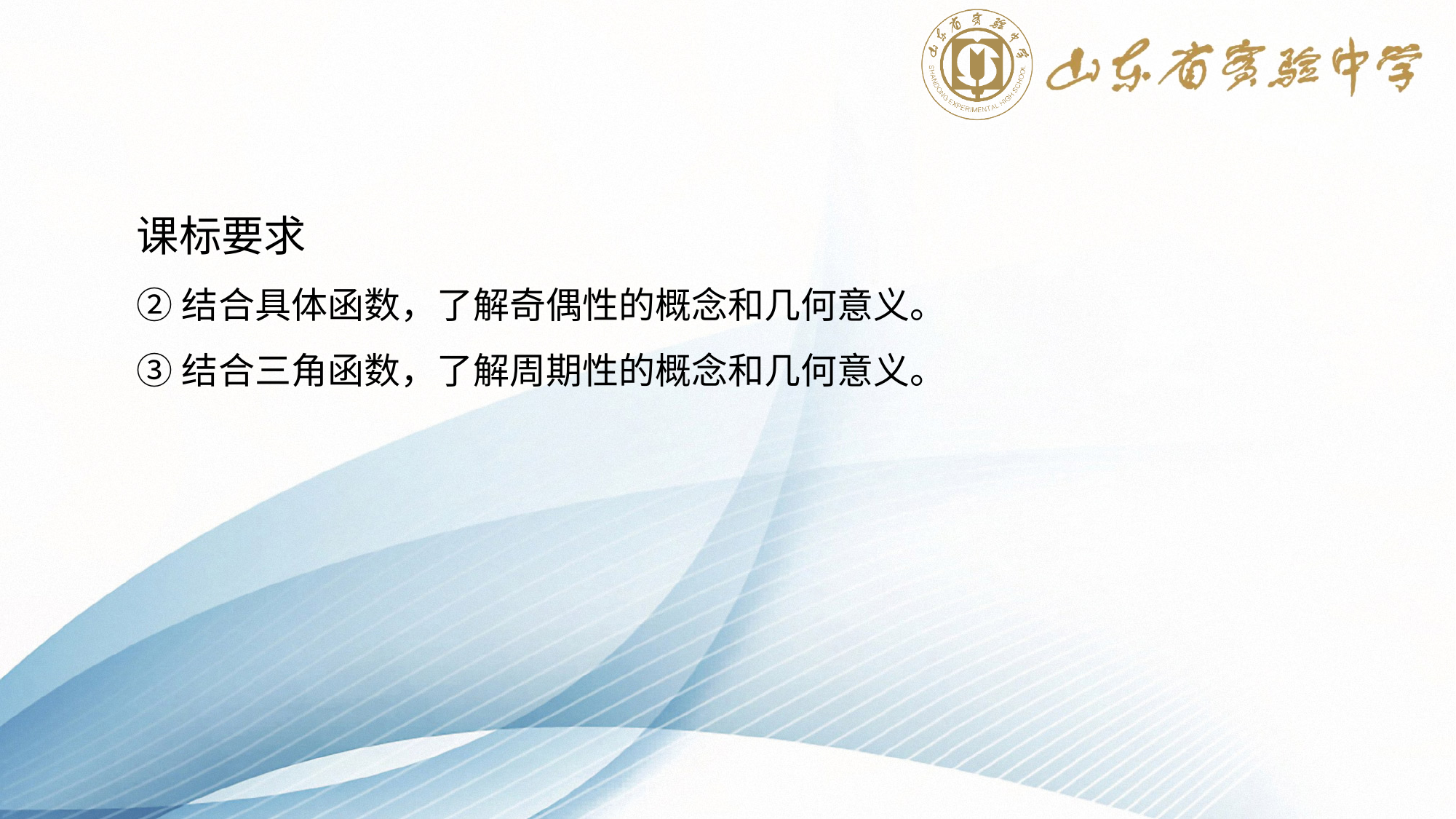

课标要求
②结合具体函数，了解奇偶性的概念和几何意义。
③结合三角函数，了解周期性的概念和几何意义。